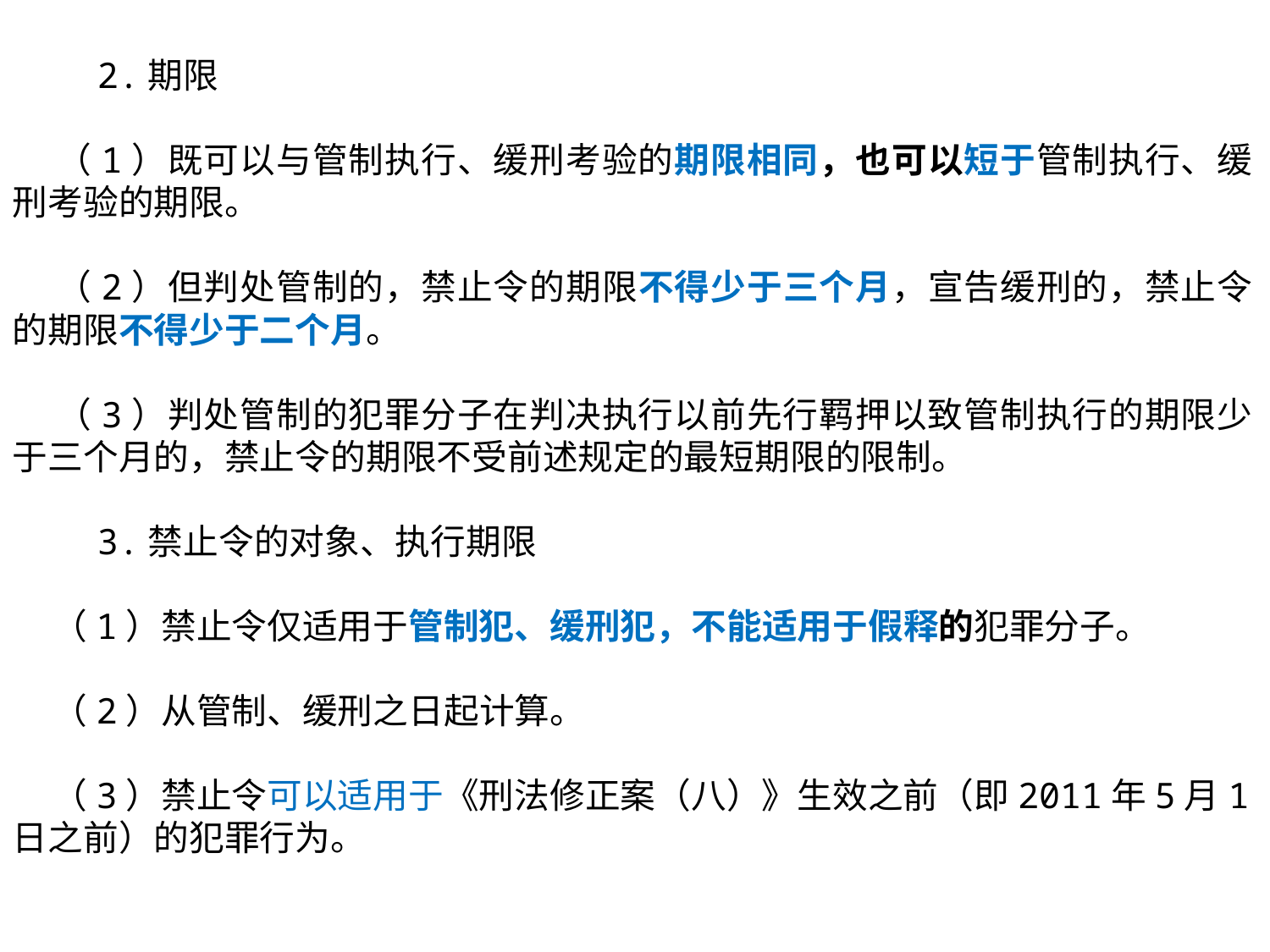

2.期限

    （1）既可以与管制执行、缓刑考验的期限相同，也可以短于管制执行、缓刑考验的期限。

    （2）但判处管制的，禁止令的期限不得少于三个月，宣告缓刑的，禁止令的期限不得少于二个月。

    （3）判处管制的犯罪分子在判决执行以前先行羁押以致管制执行的期限少于三个月的，禁止令的期限不受前述规定的最短期限的限制。

    3.禁止令的对象、执行期限

    （1）禁止令仅适用于管制犯、缓刑犯，不能适用于假释的犯罪分子。

    （2）从管制、缓刑之日起计算。

    （3）禁止令可以适用于《刑法修正案（八）》生效之前（即2011年5月1日之前）的犯罪行为。